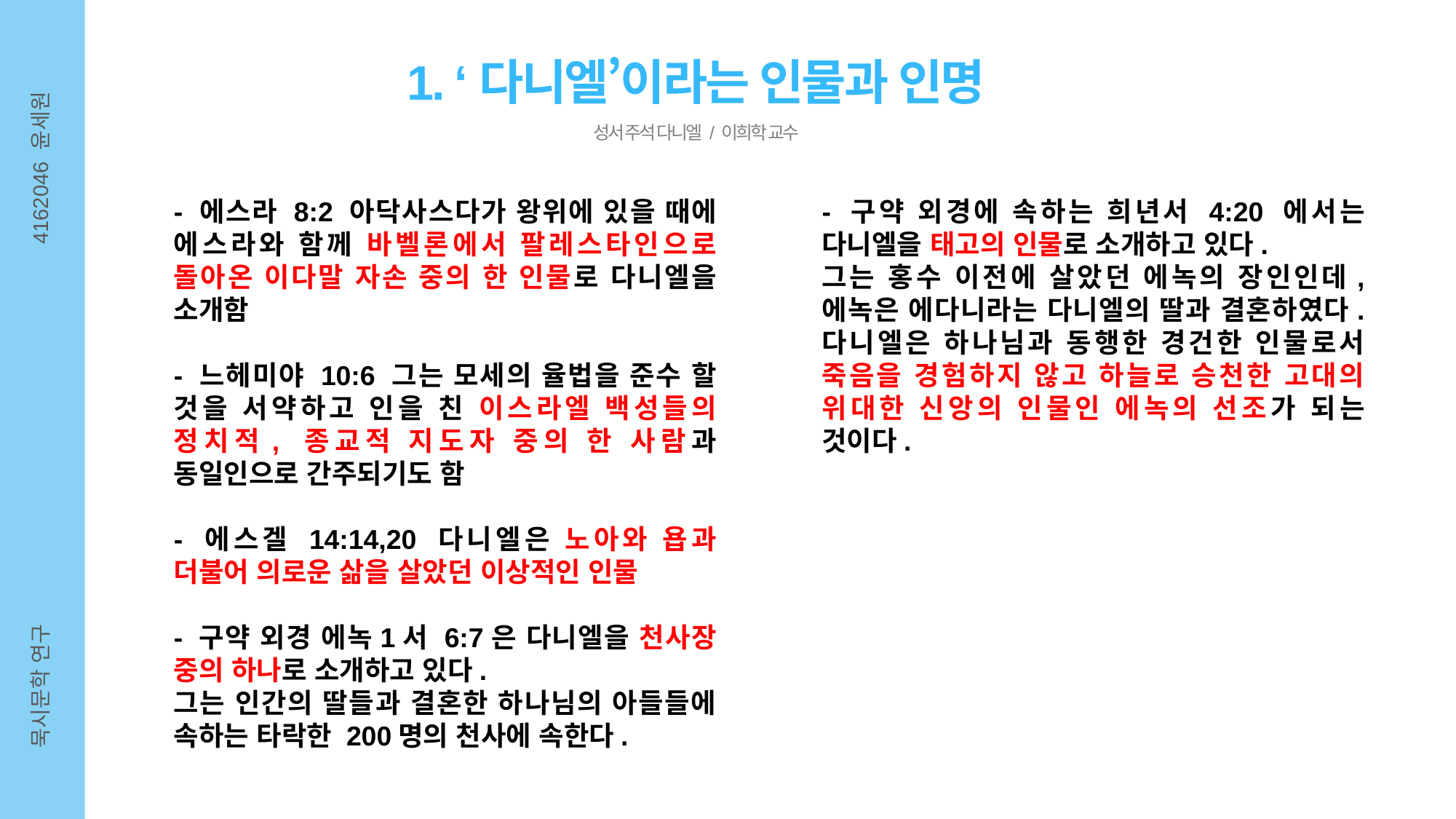

1. ‘다니엘’이라는 인물과 인명
성서 주석 다니엘 / 이희학 교수
4162046 윤세원
- 에스라 8:2 아닥사스다가 왕위에 있을 때에 에스라와 함께 바벨론에서 팔레스타인으로 돌아온 이다말 자손 중의 한 인물로 다니엘을 소개함

- 느헤미야 10:6 그는 모세의 율법을 준수 할 것을 서약하고 인을 친 이스라엘 백성들의 정치적, 종교적 지도자 중의 한 사람과 동일인으로 간주되기도 함

- 에스겔 14:14,20 다니엘은 노아와 욥과 더불어 의로운 삶을 살았던 이상적인 인물

- 구약 외경 에녹1서 6:7은 다니엘을 천사장 중의 하나로 소개하고 있다.
그는 인간의 딸들과 결혼한 하나님의 아들들에 속하는 타락한 200명의 천사에 속한다.

- 구약 외경에 속하는 희년서 4:20 에서는 다니엘을 태고의 인물로 소개하고 있다.
그는 홍수 이전에 살았던 에녹의 장인인데, 에녹은 에다니라는 다니엘의 딸과 결혼하였다. 다니엘은 하나님과 동행한 경건한 인물로서 죽음을 경험하지 않고 하늘로 승천한 고대의 위대한 신앙의 인물인 에녹의 선조가 되는 것이다.

묵시문학 연구